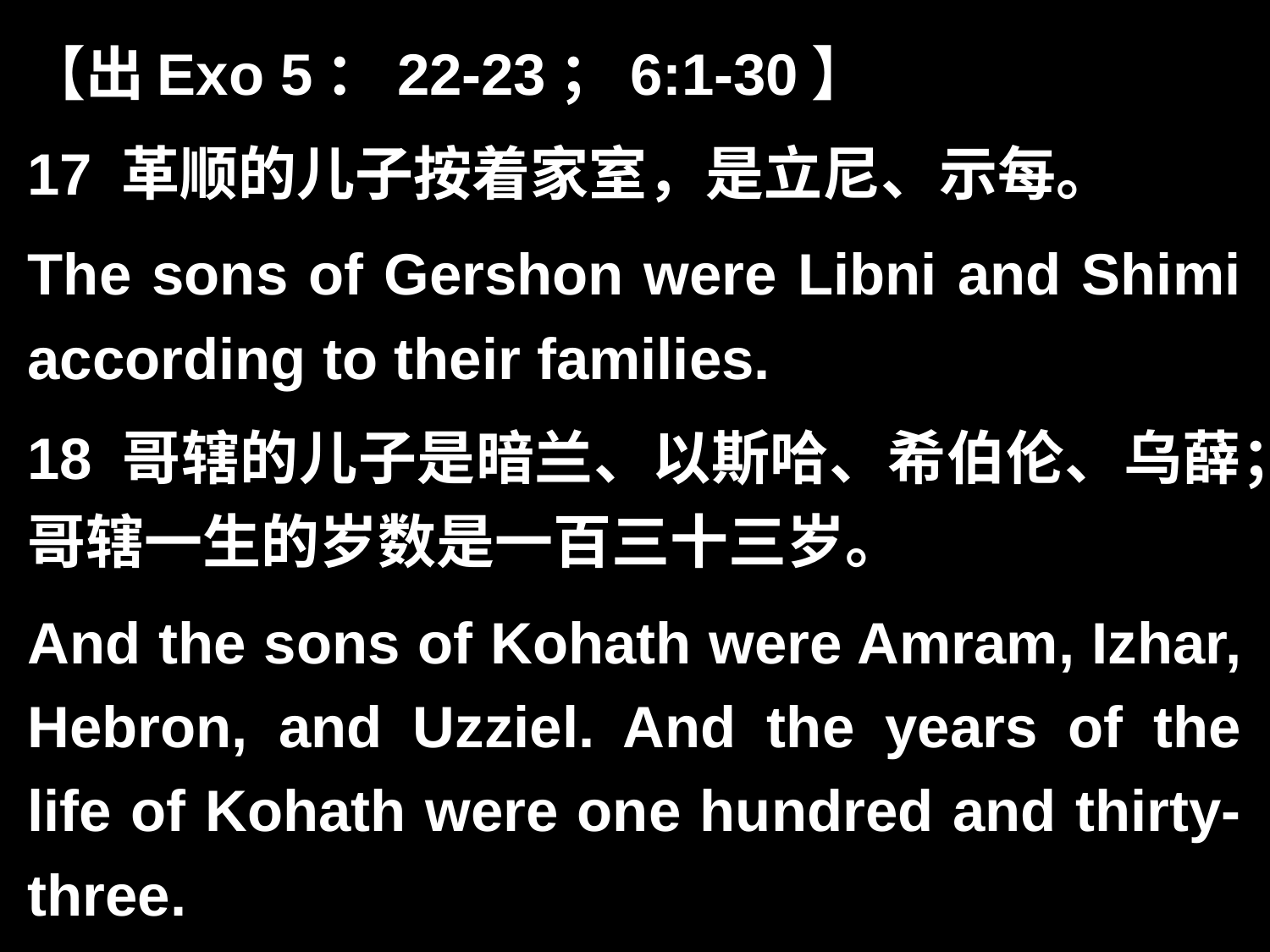

【出Exo 5：22-23；6:1-30】
17 革顺的儿子按着家室，是立尼、示每。
The sons of Gershon were Libni and Shimi according to their families.
18 哥辖的儿子是暗兰、以斯哈、希伯伦、乌薛；哥辖一生的岁数是一百三十三岁。
And the sons of Kohath were Amram, Izhar, Hebron, and Uzziel. And the years of the life of Kohath were one hundred and thirty-three.